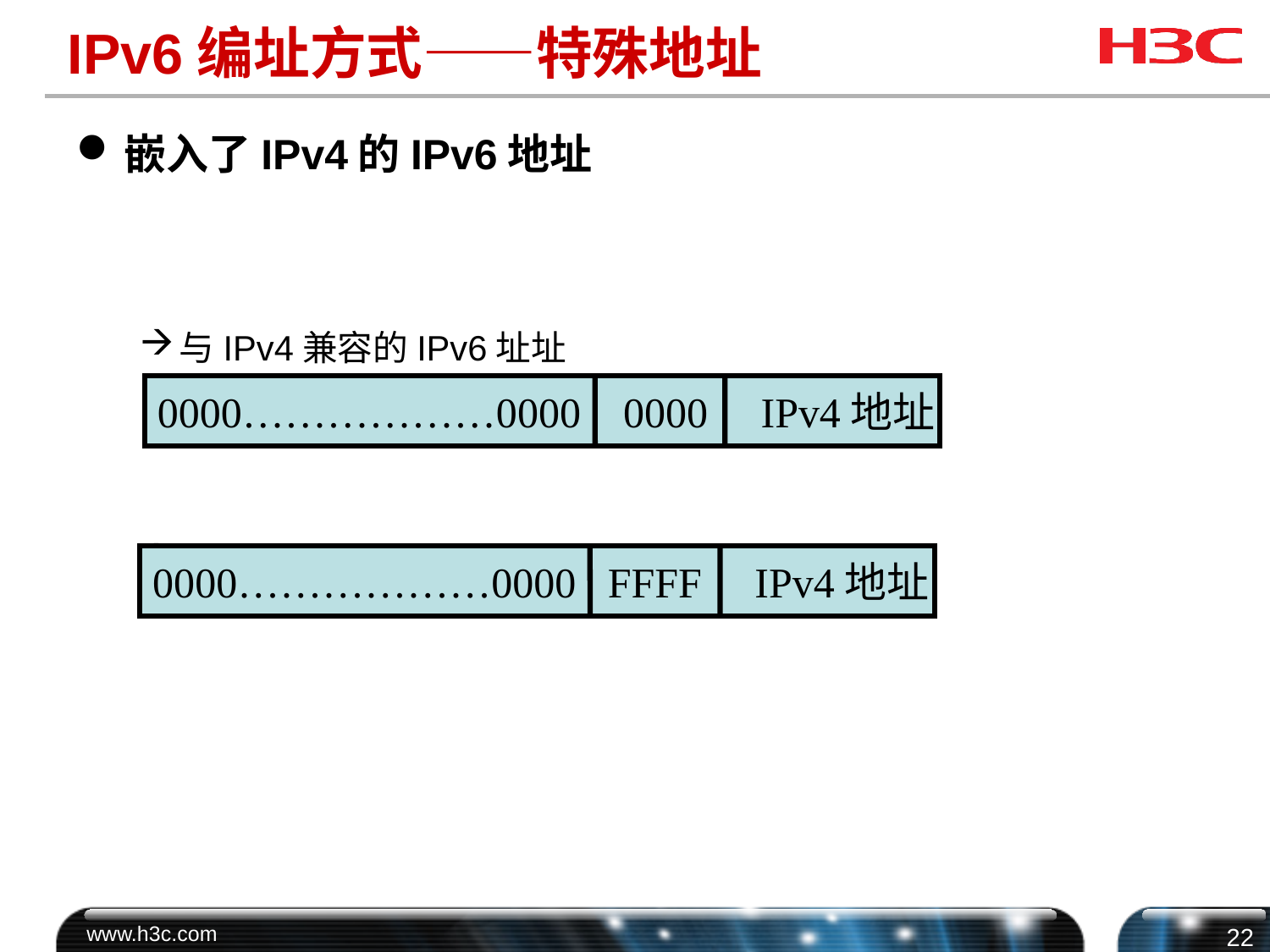

# IPv6编址方式——特殊地址
嵌入了IPv4的IPv6地址

与IPv4兼容的IPv6址址

映射到IPv4的IPv6地址
0000………………0000    0000     IPv4地址

0000………………0000   FFFF     IPv4地址